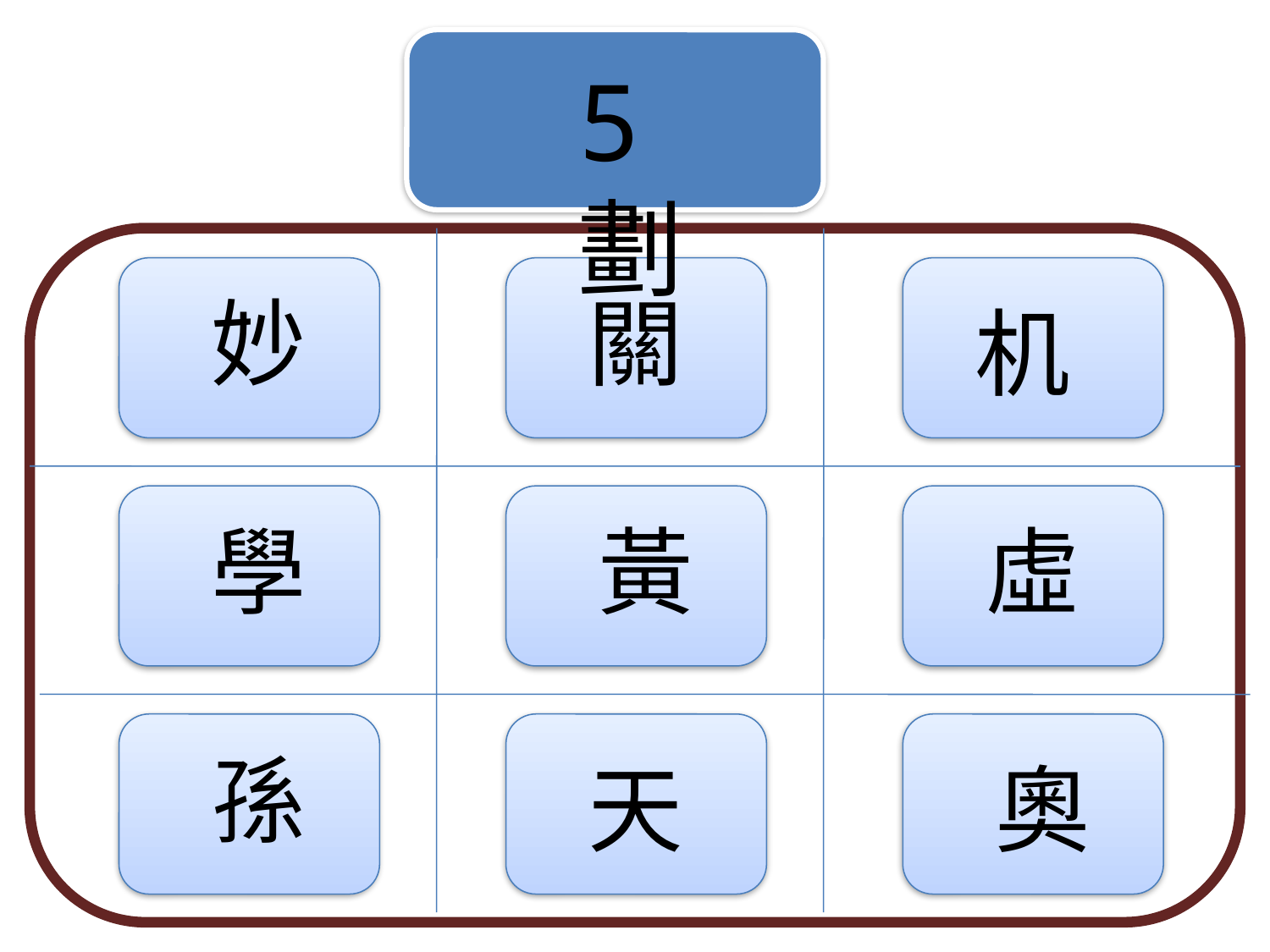

5劃

妙
關
机

學
黃
虛

孫
天
奧